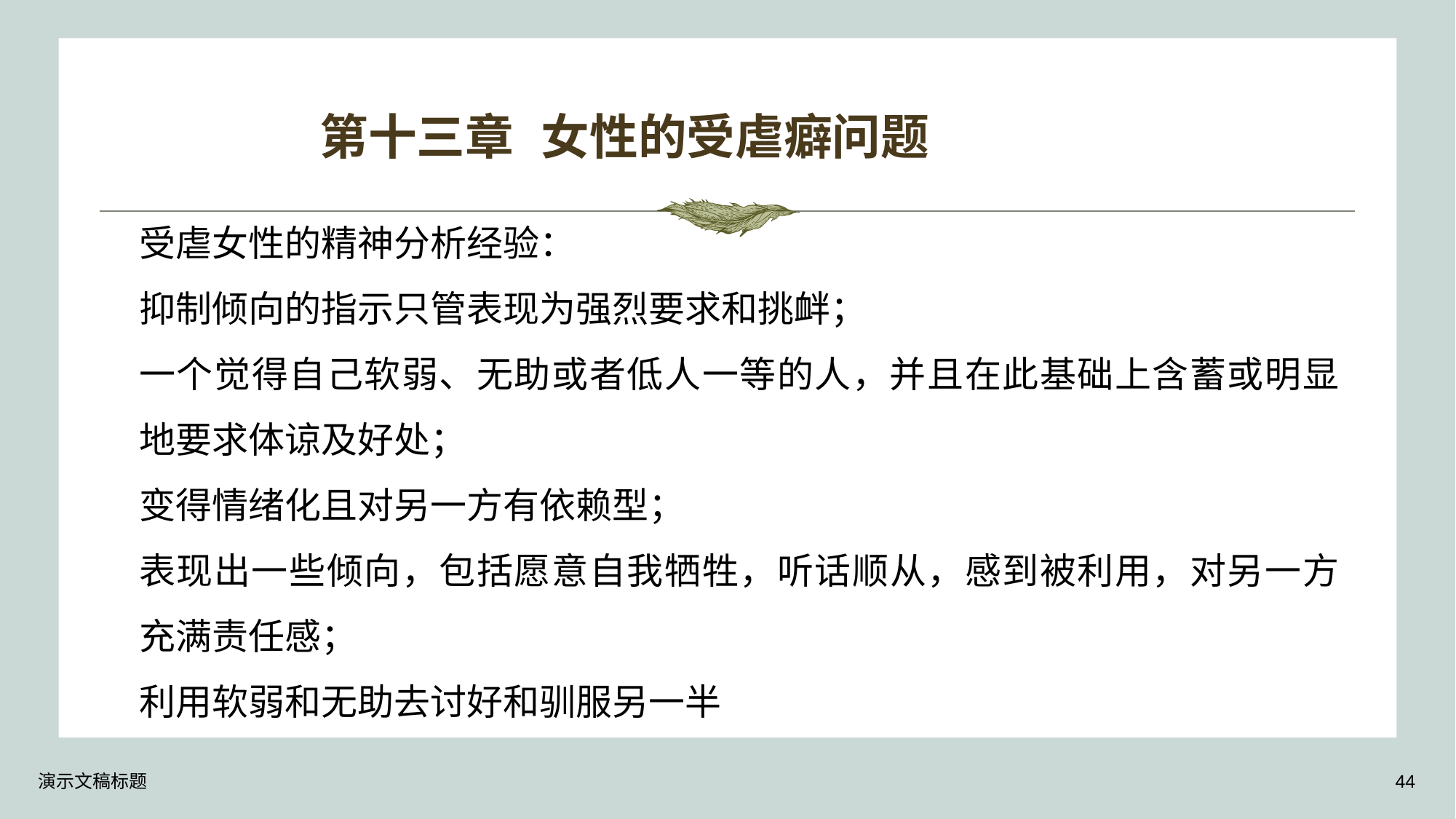

# 第十三章  女性的受虐癖问题
受虐女性的精神分析经验：
抑制倾向的指示只管表现为强烈要求和挑衅；
一个觉得自己软弱、无助或者低人一等的人，并且在此基础上含蓄或明显地要求体谅及好处；
变得情绪化且对另一方有依赖型；
表现出一些倾向，包括愿意自我牺牲，听话顺从，感到被利用，对另一方充满责任感；
利用软弱和无助去讨好和驯服另一半
演示文稿标题
44